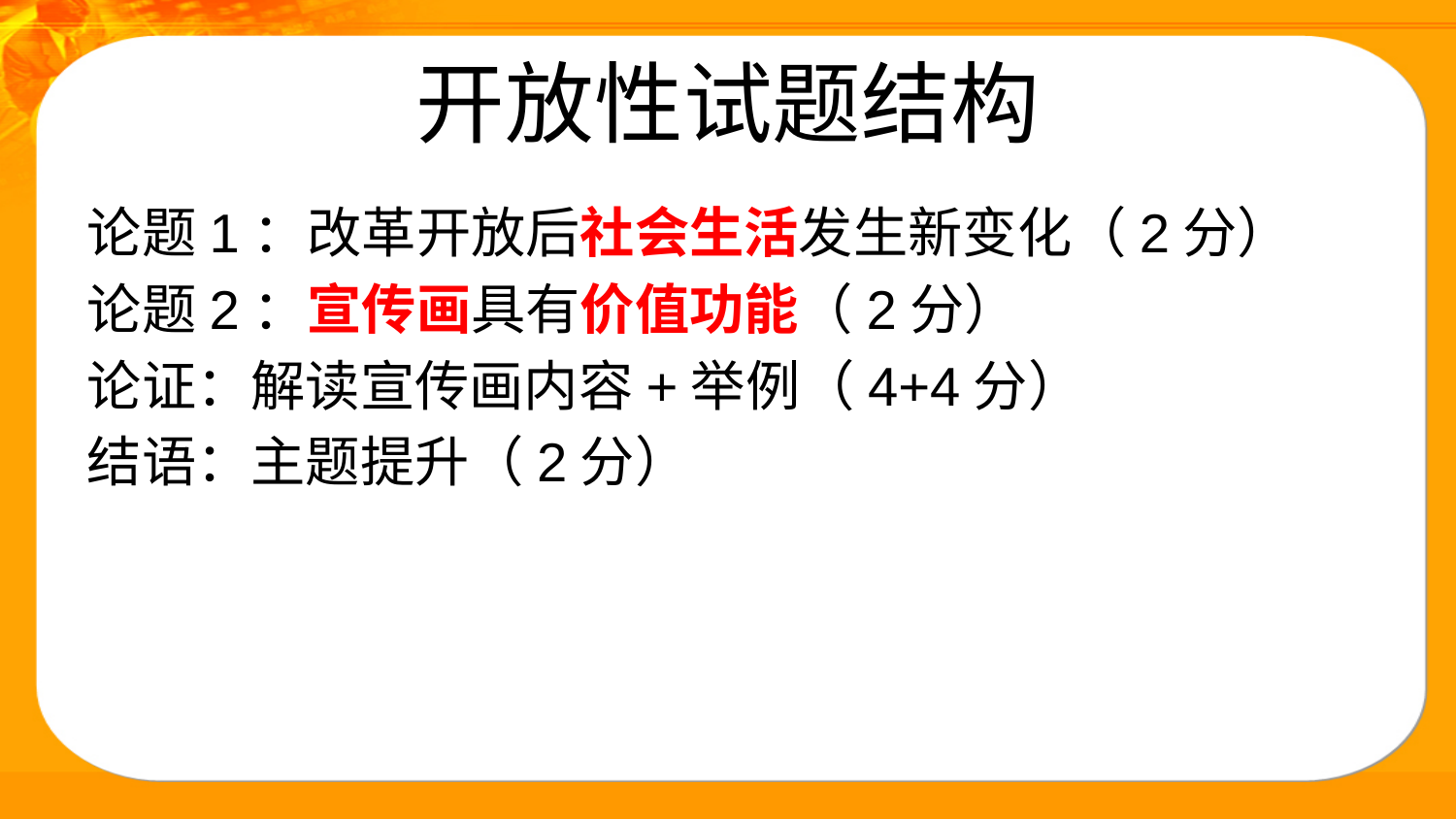

# 开放性试题结构
论题1：改革开放后社会生活发生新变化（2分）
论题2：宣传画具有价值功能（2分）
论证：解读宣传画内容+举例（4+4分）
结语：主题提升（2分）